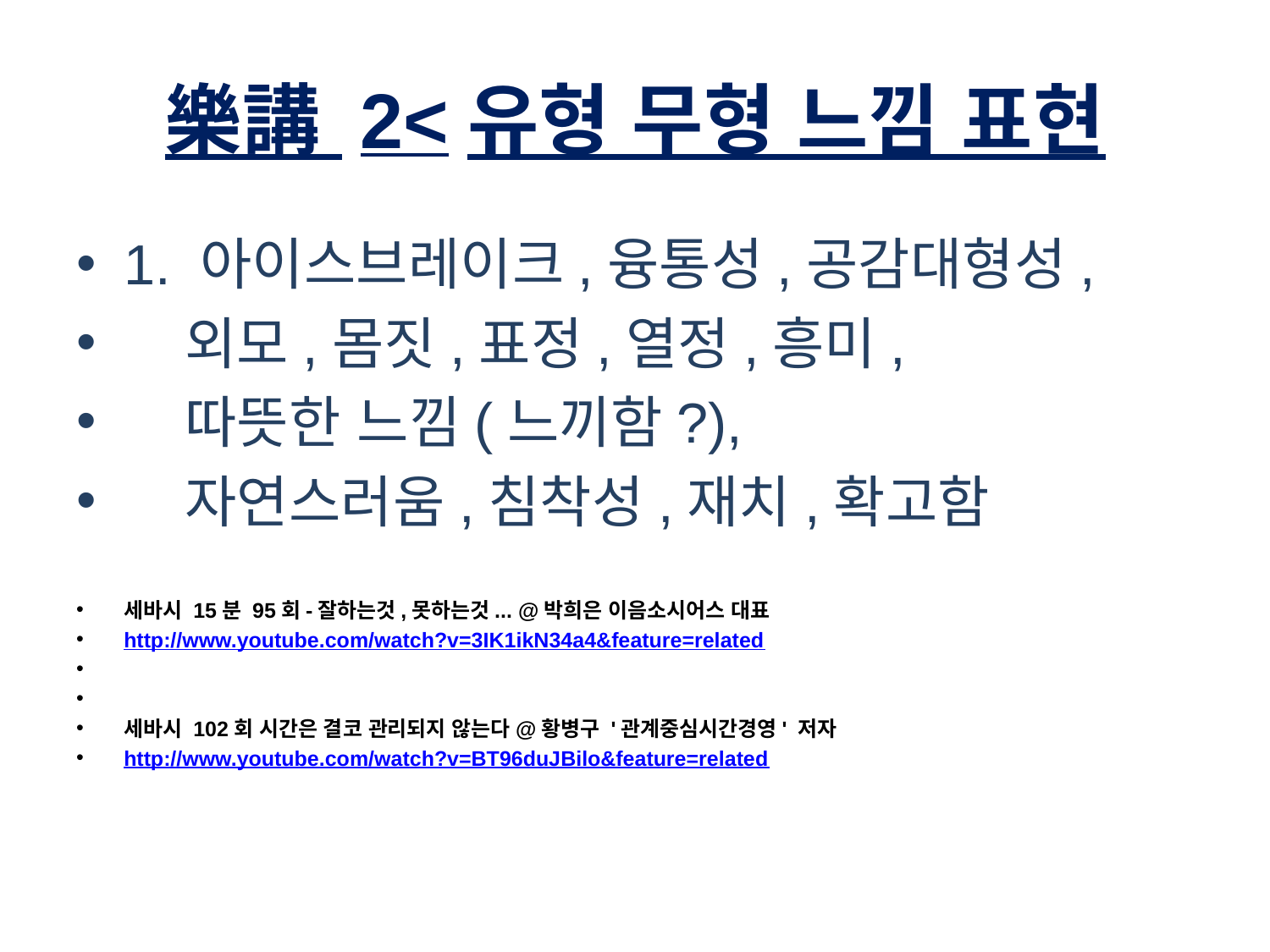

# 樂講 2<유형 무형 느낌 표현
1. 아이스브레이크,융통성,공감대형성,
   외모,몸짓,표정,열정,흥미,
   따뜻한 느낌(느끼함?),
   자연스러움,침착성,재치,확고함

세바시 15분 95회-잘하는것,못하는것... @박희은 이음소시어스 대표
http://www.youtube.com/watch?v=3IK1ikN34a4&feature=related

세바시 102회 시간은 결코 관리되지 않는다@황병구 '관계중심시간경영' 저자
http://www.youtube.com/watch?v=BT96duJBilo&feature=related